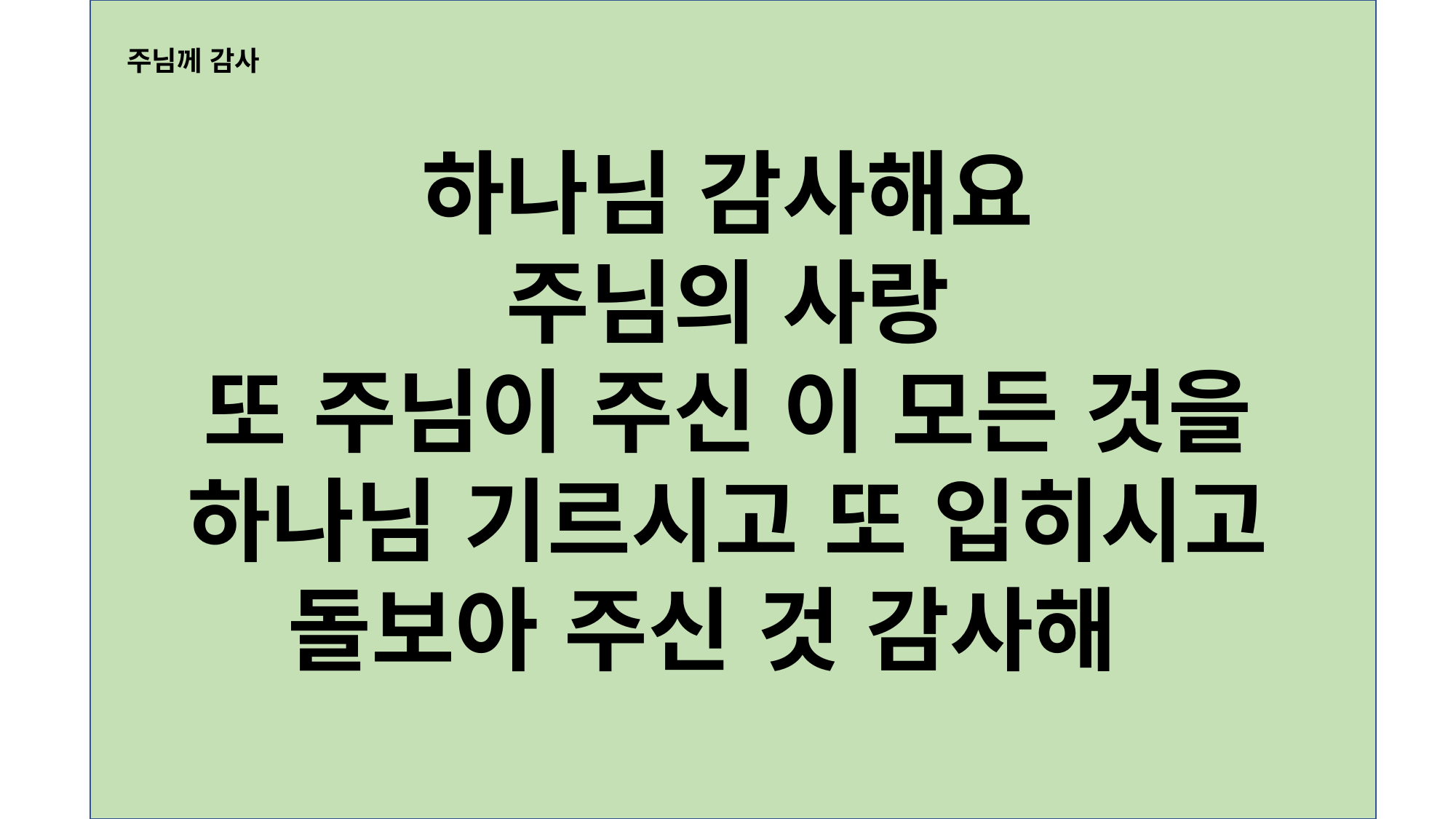

주님께 감사
하나님 감사해요
주님의 사랑
또 주님이 주신 이 모든 것을
하나님 기르시고 또 입히시고
돌보아 주신 것 감사해